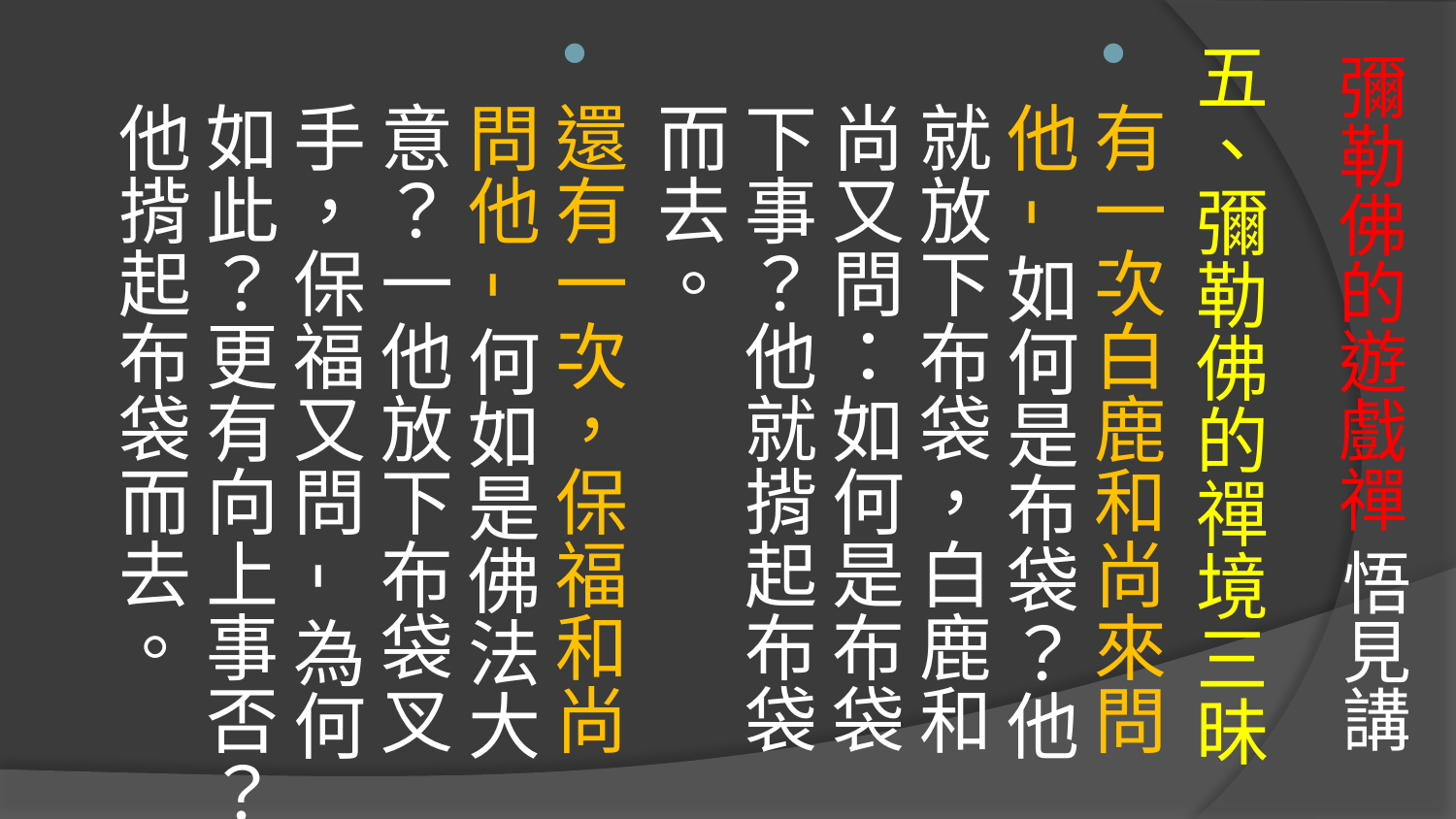

五、彌勒佛的禪境三昧
有一次白鹿和尚來問他-如何是布袋？他就放下布袋，白鹿和尚又問：如何是布袋下事？他就揹起布袋而去。
還有一次，保福和尚問他-何如是佛法大意？一他放下布袋叉手，保福又問-為何如此？更有向上事否？他揹起布袋而去。

# 彌勒佛的遊戲禪 悟見講